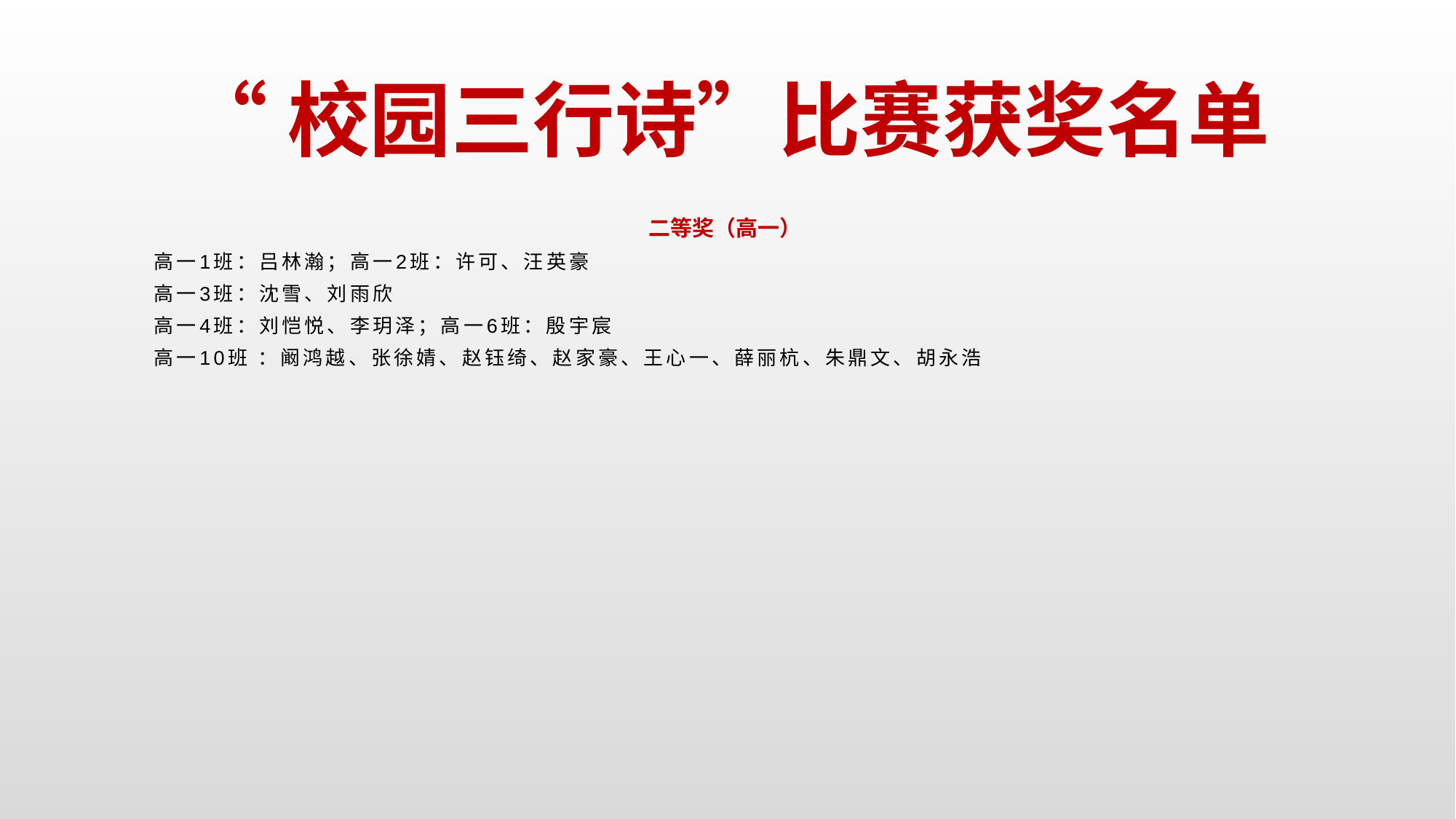

# “校园三行诗”比赛获奖名单
二等奖（高一）
高一1班：吕林瀚；高一2班：许可、汪英豪
高一3班：沈雪、刘雨欣
高一4班：刘恺悦、李玥泽；高一6班：殷宇宸
高一10班 ：阚鸿越、张徐婧、赵钰绮、赵家豪、王心一、薛丽杭、朱鼎文、胡永浩